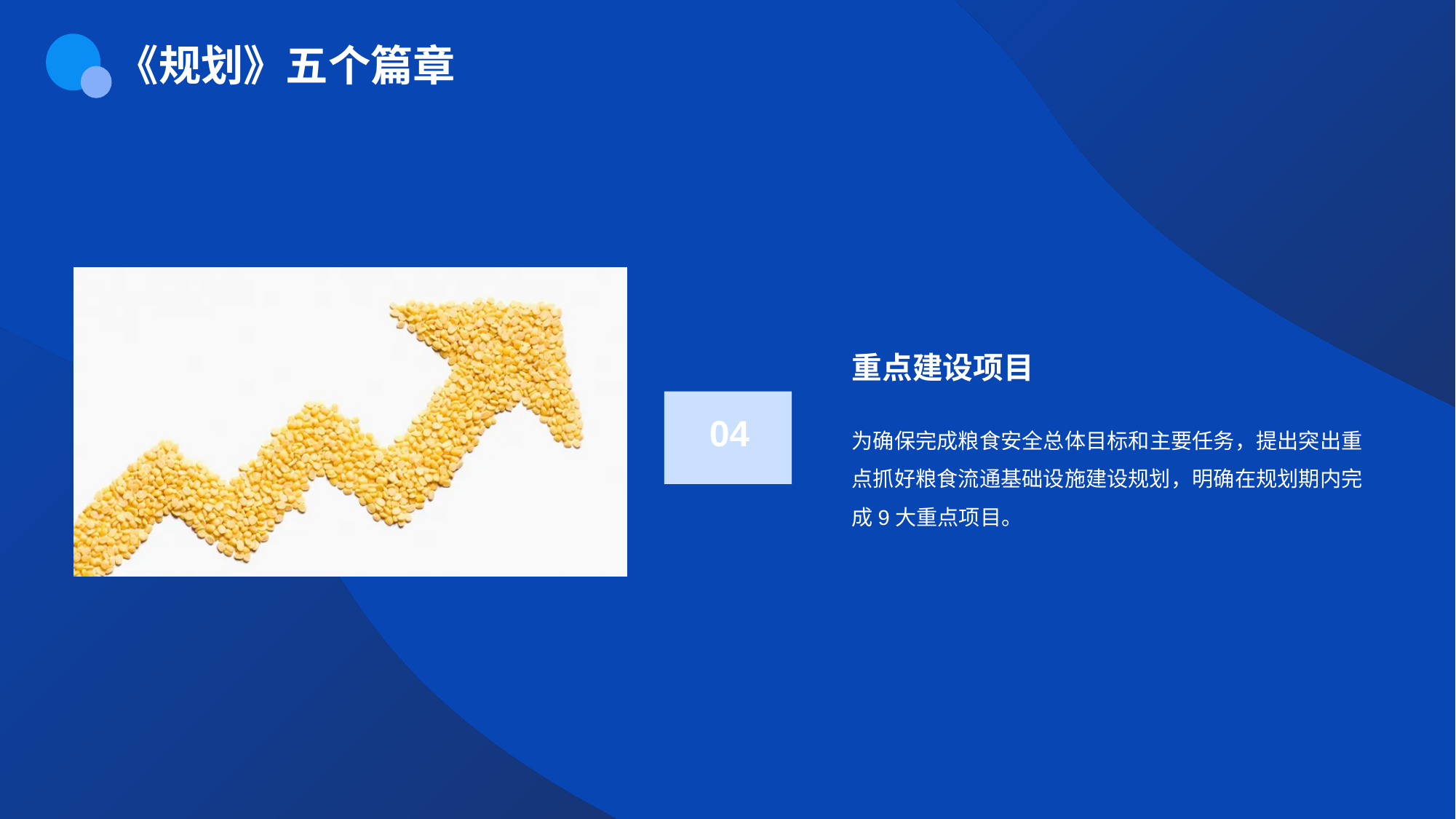

《规划》五个篇章

重点建设项目
04

为确保完成粮食安全总体目标和主要任务，提出突出重点抓好粮食流通基础设施建设规划，明确在规划期内完成9大重点项目。